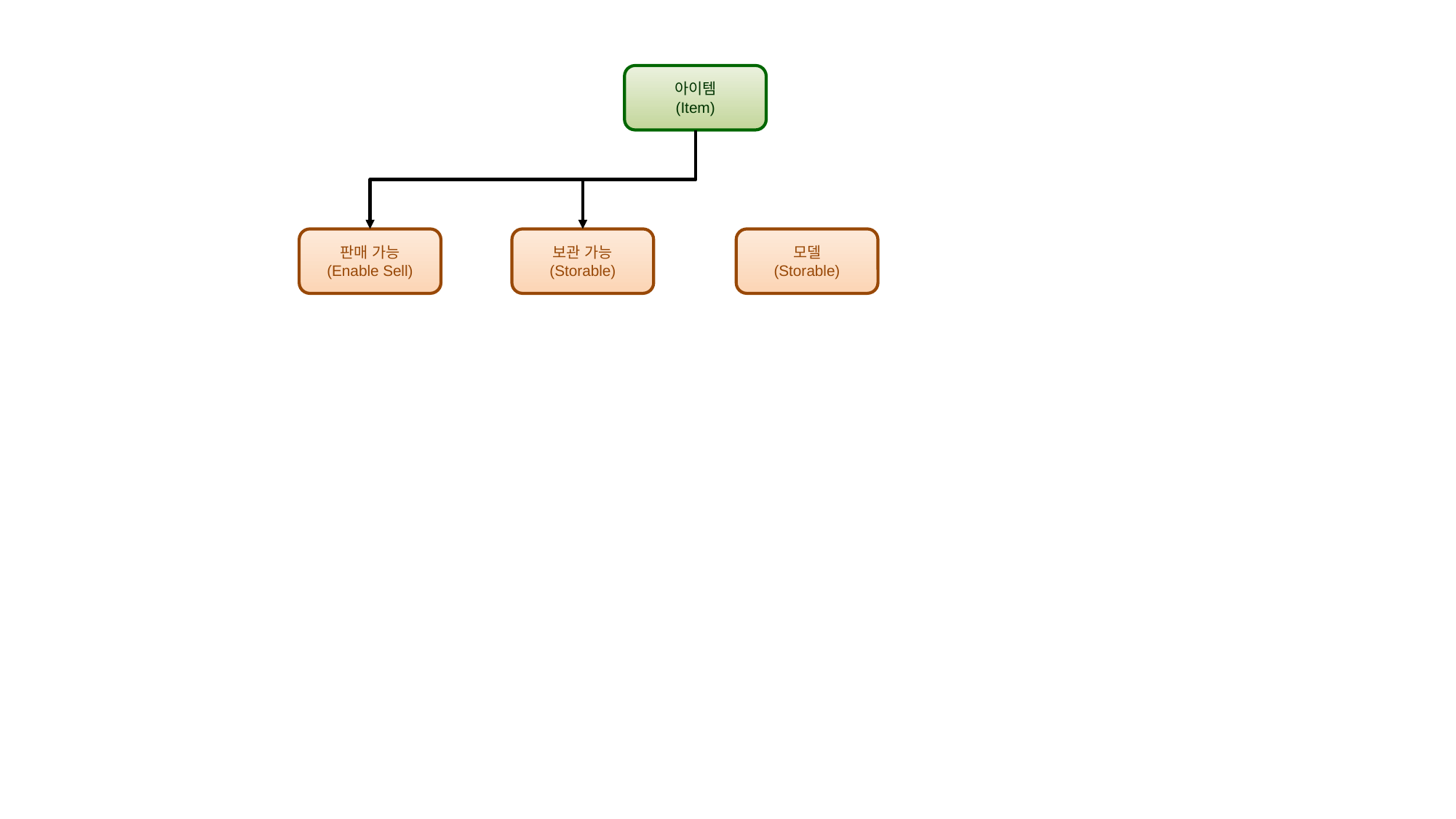

아이템
(Item)
판매 가능
(Enable Sell)
보관 가능
(Storable)
모델
(Storable)